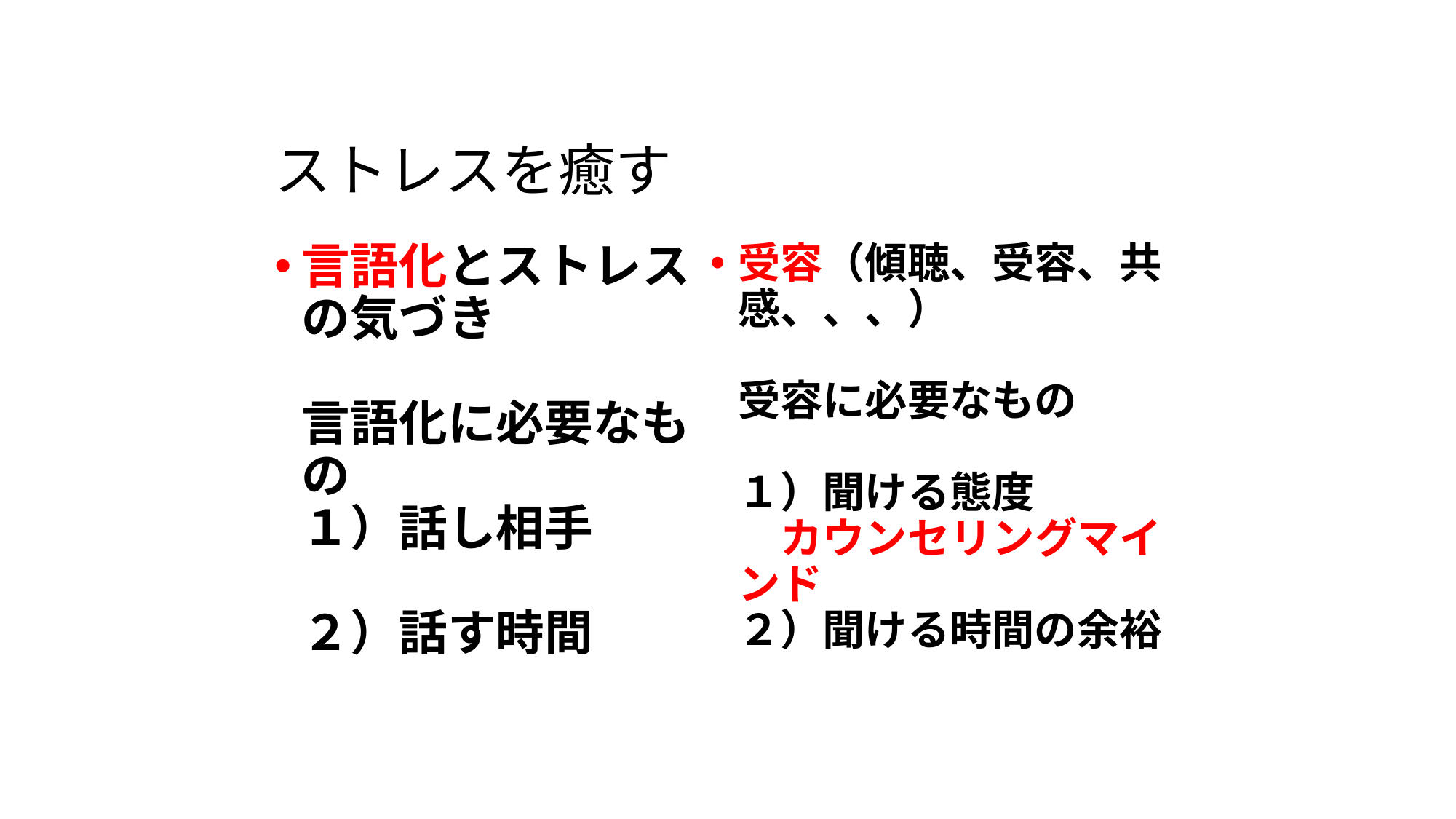

# ストレスを癒す
言語化とストレスの気づき
言語化に必要なもの
１）話し相手
２）話す時間
受容（傾聴、受容、共感、、、）
受容に必要なもの
１）聞ける態度
　カウンセリングマインド
２）聞ける時間の余裕